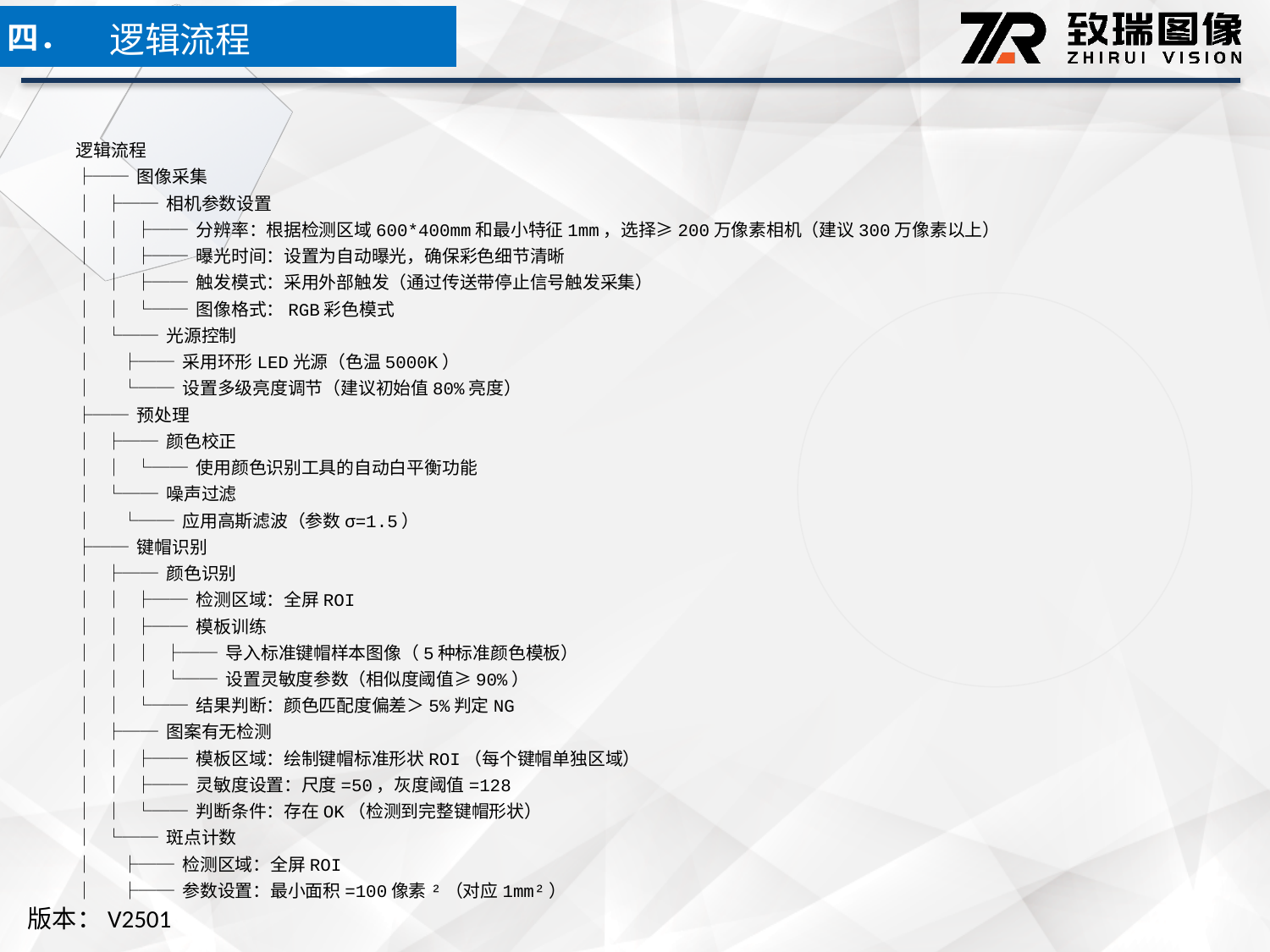

逻辑流程
四．

逻辑流程
├── 图像采集
│   ├── 相机参数设置
│   │   ├── 分辨率：根据检测区域600*400mm和最小特征1mm，选择≥200万像素相机（建议300万像素以上）
│   │   ├── 曝光时间：设置为自动曝光，确保彩色细节清晰
│   │   ├── 触发模式：采用外部触发（通过传送带停止信号触发采集）
│   │   └── 图像格式：RGB彩色模式
│   └── 光源控制
│       ├── 采用环形LED光源（色温5000K）
│       └── 设置多级亮度调节（建议初始值80%亮度）
├── 预处理
│   ├── 颜色校正
│   │   └── 使用颜色识别工具的自动白平衡功能
│   └── 噪声过滤
│       └── 应用高斯滤波（参数σ=1.5）
├── 键帽识别
│   ├── 颜色识别
│   │   ├── 检测区域：全屏ROI
│   │   ├── 模板训练
│   │   │   ├── 导入标准键帽样本图像（5种标准颜色模板）
│   │   │   └── 设置灵敏度参数（相似度阈值≥90%）
│   │   └── 结果判断：颜色匹配度偏差＞5%判定NG
│   ├── 图案有无检测
│   │   ├── 模板区域：绘制键帽标准形状ROI（每个键帽单独区域）
│   │   ├── 灵敏度设置：尺度=50，灰度阈值=128
│   │   └── 判断条件：存在OK（检测到完整键帽形状）
│   └── 斑点计数
│       ├── 检测区域：全屏ROI
│       ├── 参数设置：最小面积=100像素²（对应1mm²）